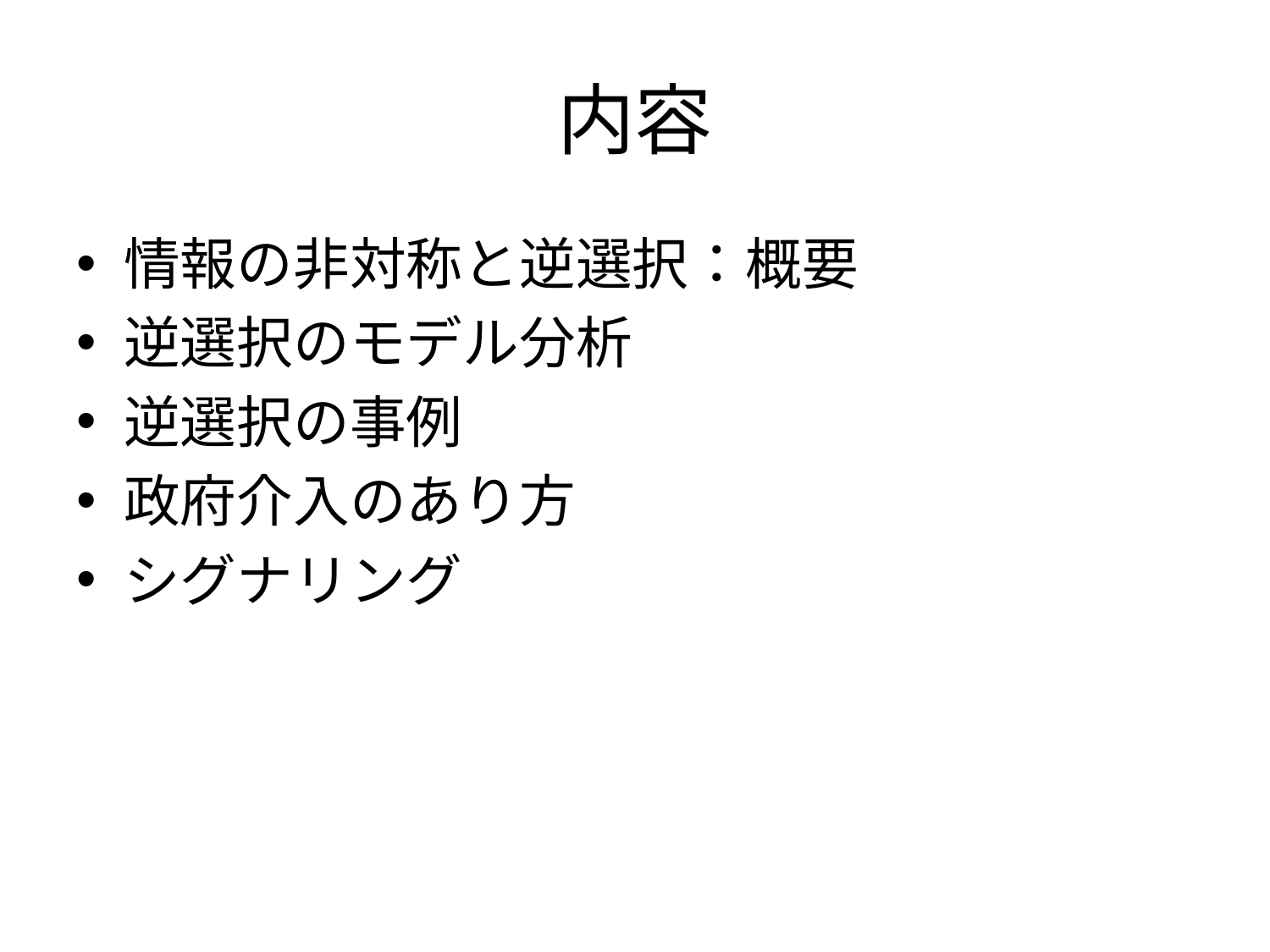

# 内容
情報の非対称と逆選択：概要
逆選択のモデル分析
逆選択の事例
政府介入のあり方
シグナリング